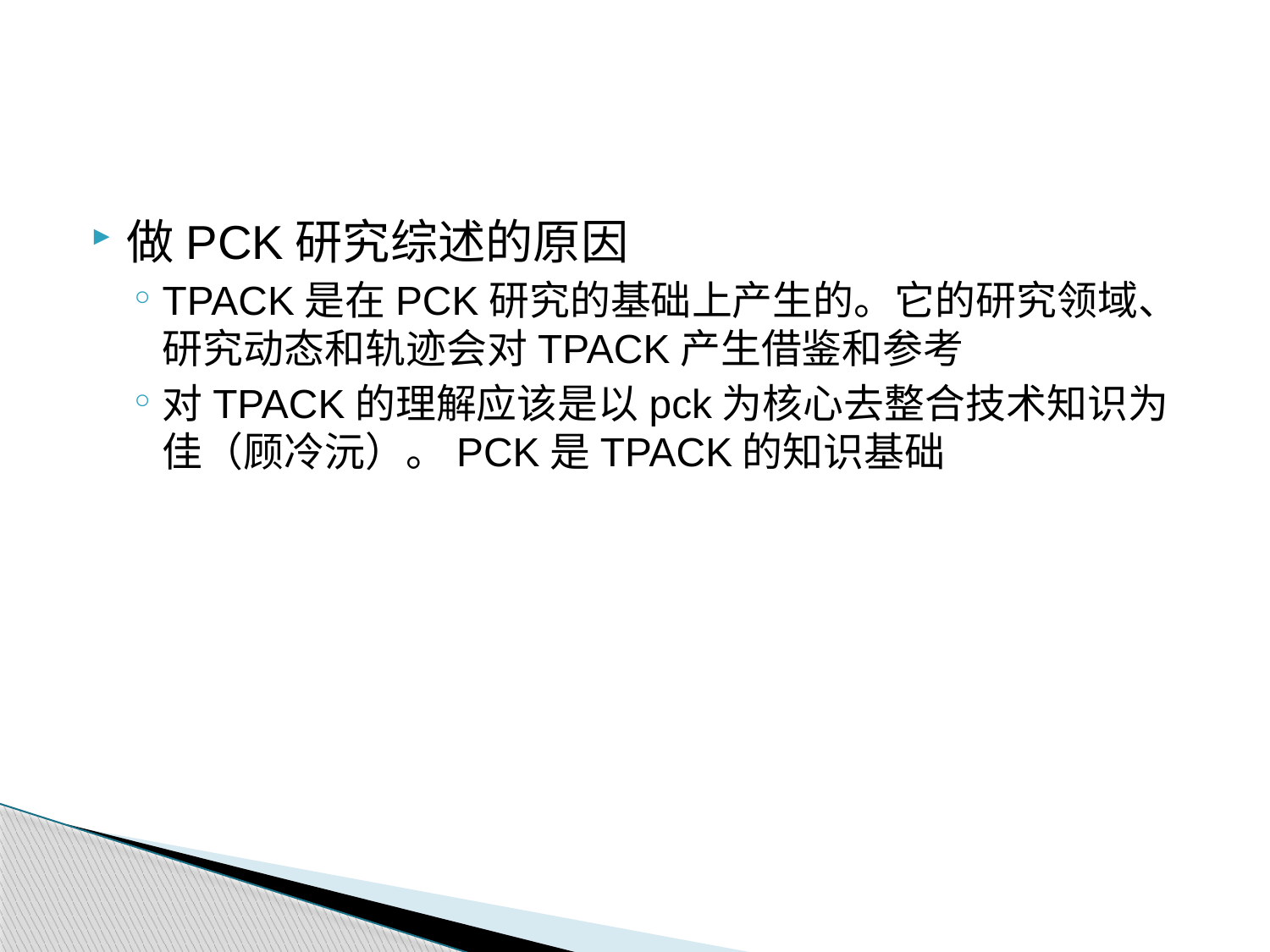

#
做PCK研究综述的原因
TPACK是在PCK研究的基础上产生的。它的研究领域、研究动态和轨迹会对TPACK产生借鉴和参考
对TPACK的理解应该是以pck为核心去整合技术知识为佳（顾冷沅）。PCK是TPACK的知识基础